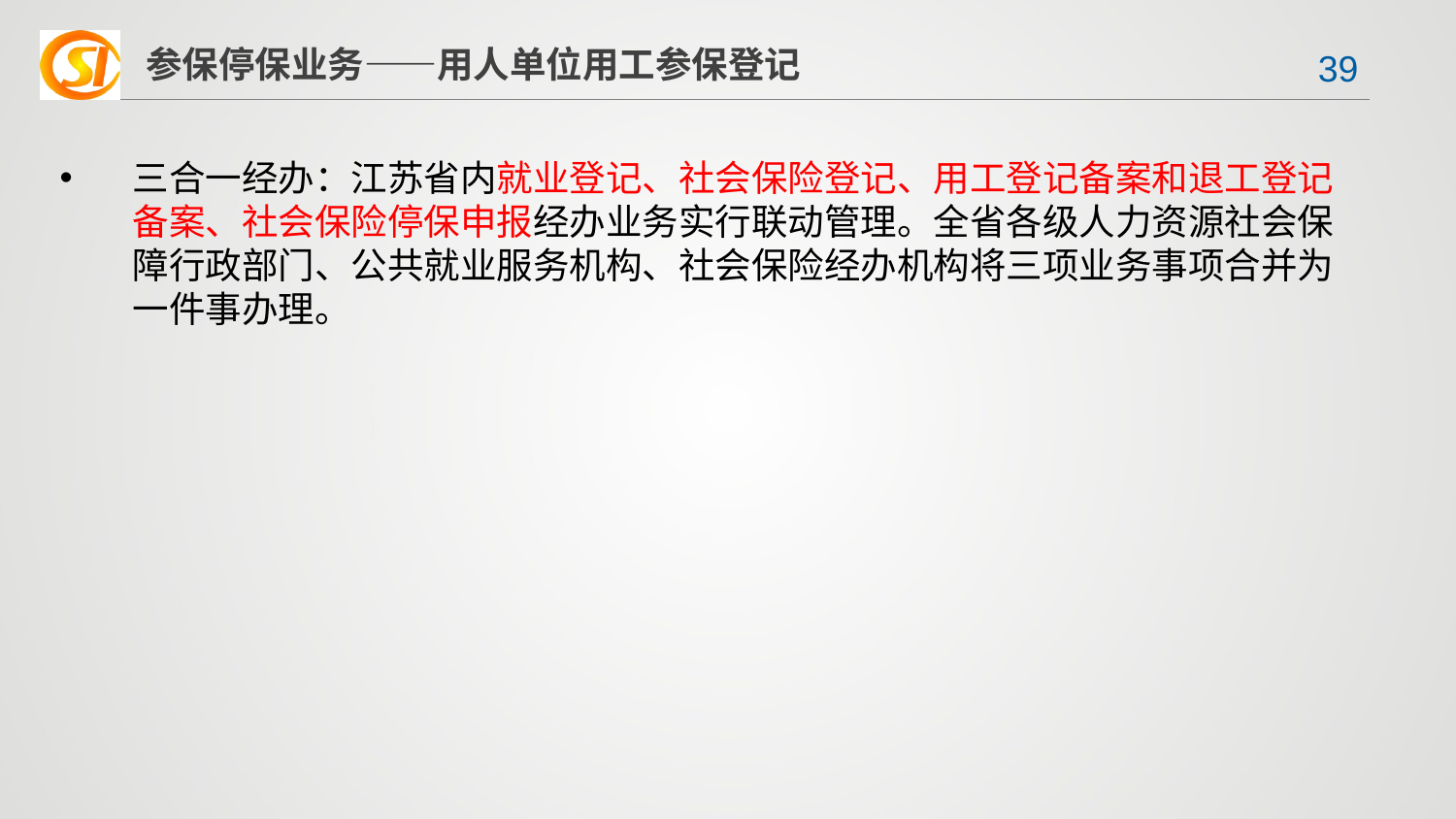

参保停保业务——用人单位用工参保登记
三合一经办：江苏省内就业登记、社会保险登记、用工登记备案和退工登记备案、社会保险停保申报经办业务实行联动管理。全省各级人力资源社会保障行政部门、公共就业服务机构、社会保险经办机构将三项业务事项合并为一件事办理。